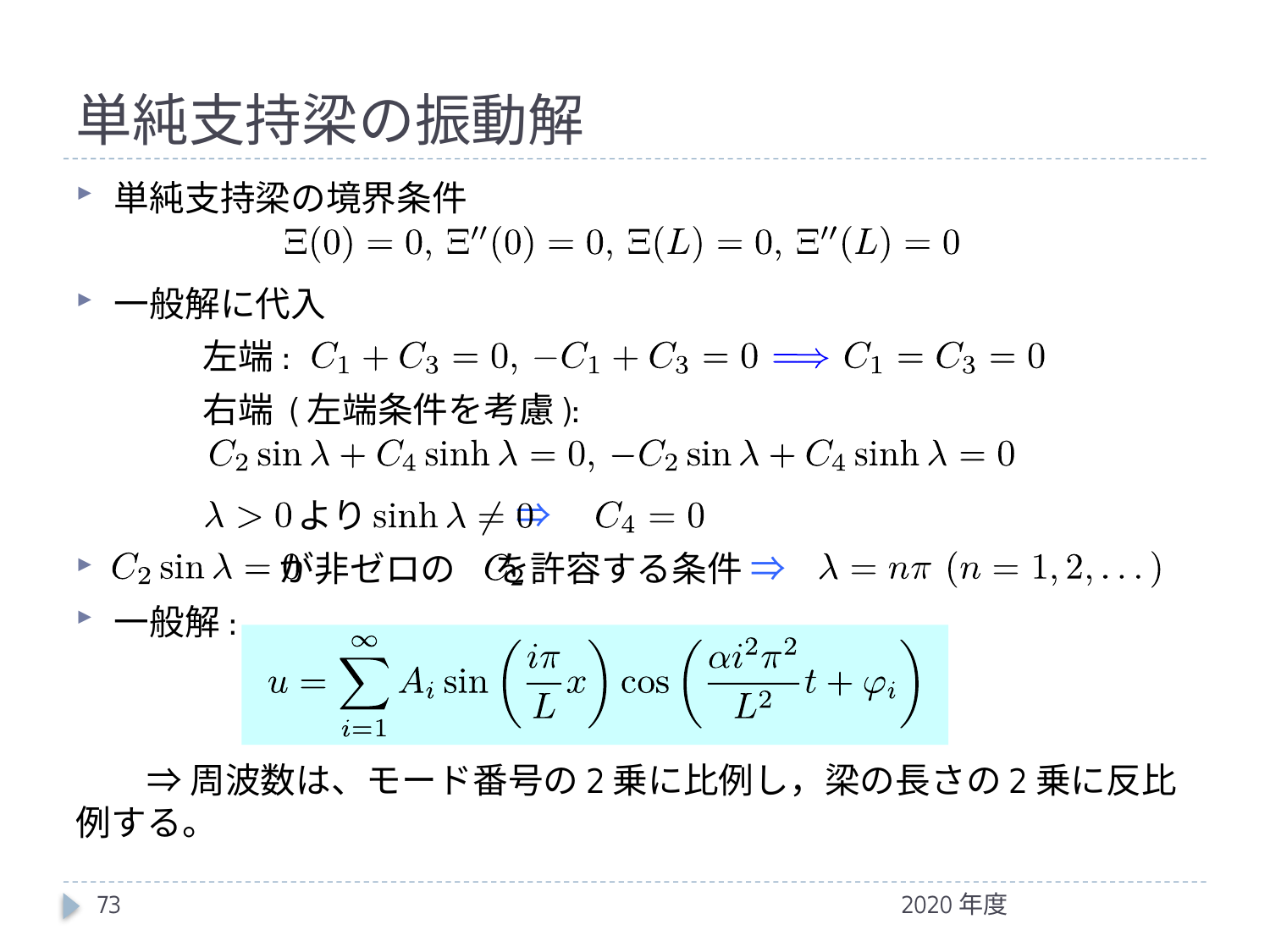

# 単純支持梁の振動解
単純支持梁の境界条件

一般解に代入
	左端:
	右端 (左端条件を考慮):

	           より                   ⇒
                    が非ゼロの     を許容する条件 ⇒
一般解:

　　⇒ 周波数は、モード番号の2乗に比例し，梁の長さの2乗に反比例する。

73
2020年度